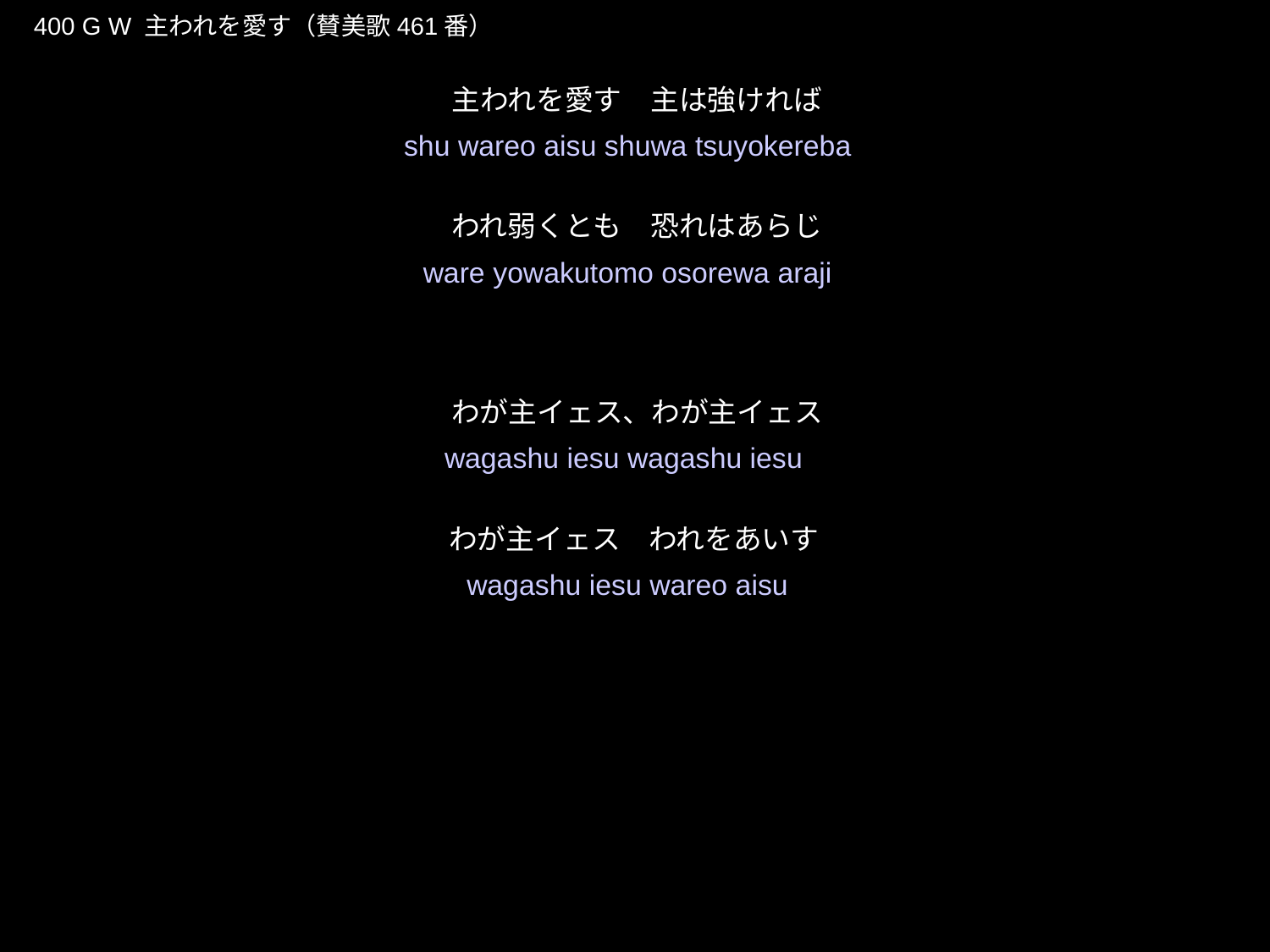

しゅわれをあいす
★W
400 G W 主われを愛す（賛美歌461番）
主われを愛す　主は強ければ
われ弱くとも　恐れはあらじ
わが主イェス、わが主イェス
わが主イェス　われをあいす
★３
shu wareo aisu shuwa tsuyokereba
ware yowakutomo osorewa araji
wagashu iesu wagashu iesu
wagashu iesu wareo aisu